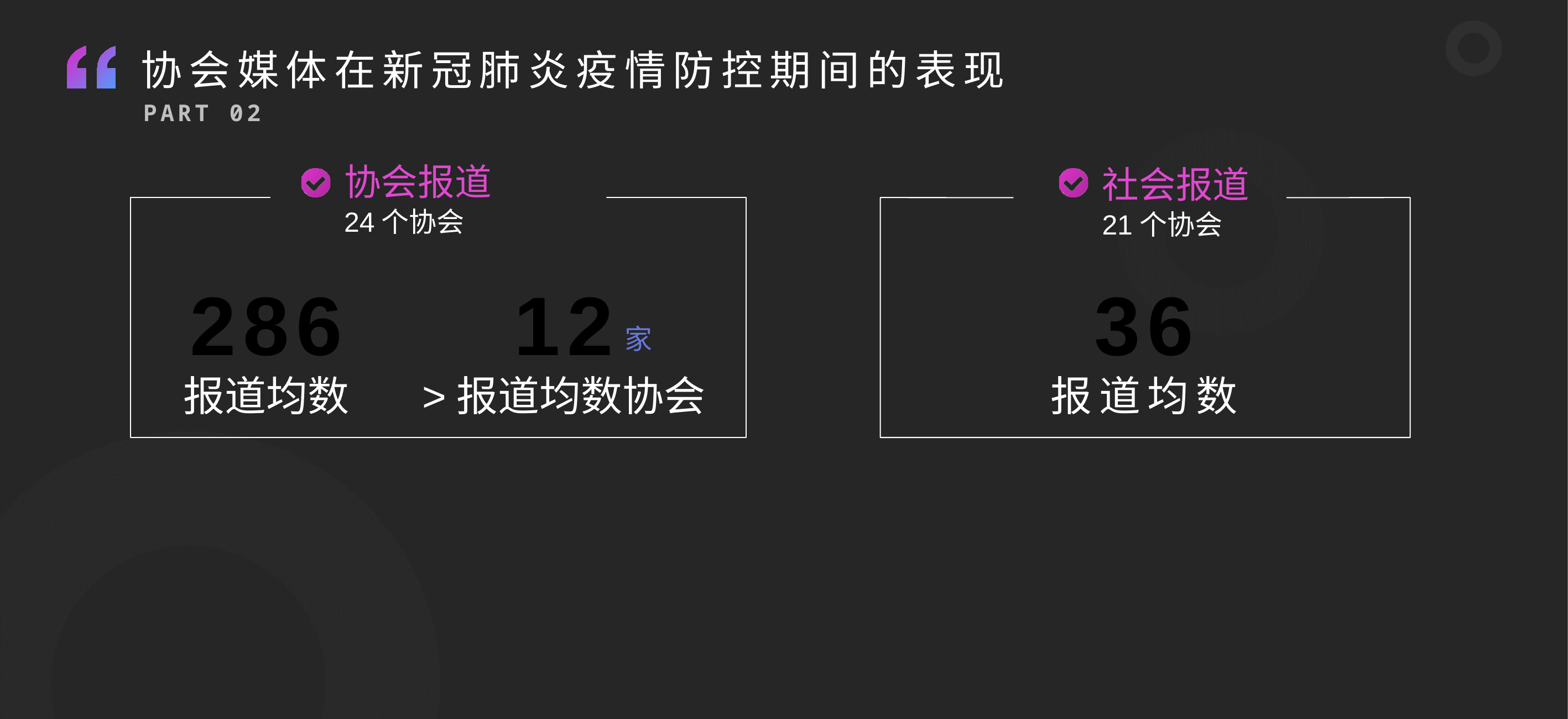

协会媒体在新冠肺炎疫情防控期间的表现

# PART 02
协会报道
24个协会
社会报道
21个协会

286
12
36
家
报道均数
>报道均数协会
报道均数